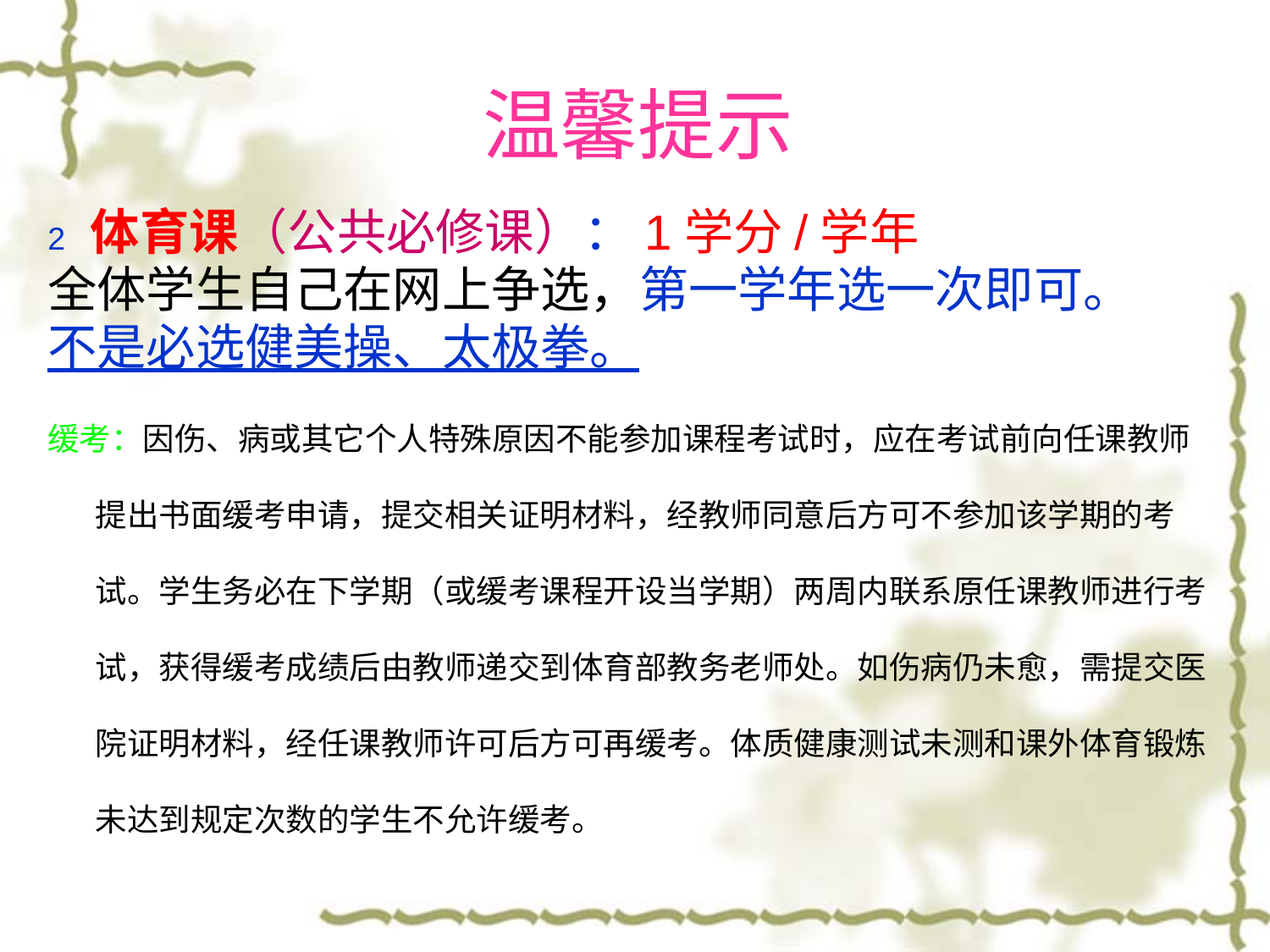

温馨提示
2  体育课（公共必修课）：1学分/学年
全体学生自己在网上争选，第一学年选一次即可。
不是必选健美操、太极拳。
缓考：因伤、病或其它个人特殊原因不能参加课程考试时，应在考试前向任课教师提出书面缓考申请，提交相关证明材料，经教师同意后方可不参加该学期的考试。学生务必在下学期（或缓考课程开设当学期）两周内联系原任课教师进行考试，获得缓考成绩后由教师递交到体育部教务老师处。如伤病仍未愈，需提交医院证明材料，经任课教师许可后方可再缓考。体质健康测试未测和课外体育锻炼未达到规定次数的学生不允许缓考。